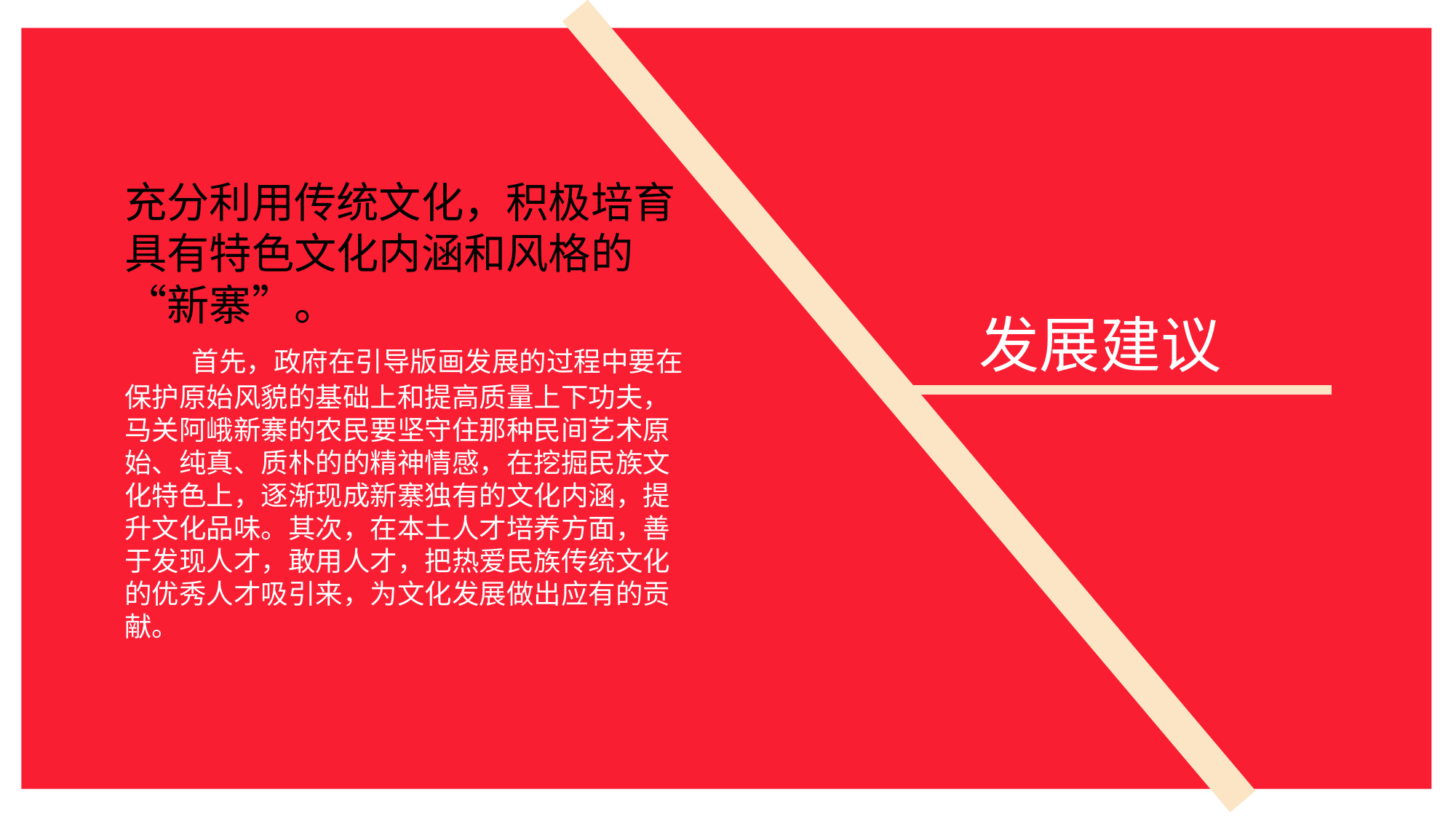

充分利用传统文化，积极培育具有特色文化内涵和风格的“新寨”。
      首先，政府在引导版画发展的过程中要在保护原始风貌的基础上和提高质量上下功夫，马关阿峨新寨的农民要坚守住那种民间艺术原始、纯真、质朴的的精神情感，在挖掘民族文化特色上，逐渐现成新寨独有的文化内涵，提升文化品味。其次，在本土人才培养方面，善于发现人才，敢用人才，把热爱民族传统文化的优秀人才吸引来，为文化发展做出应有的贡献。

发展建议